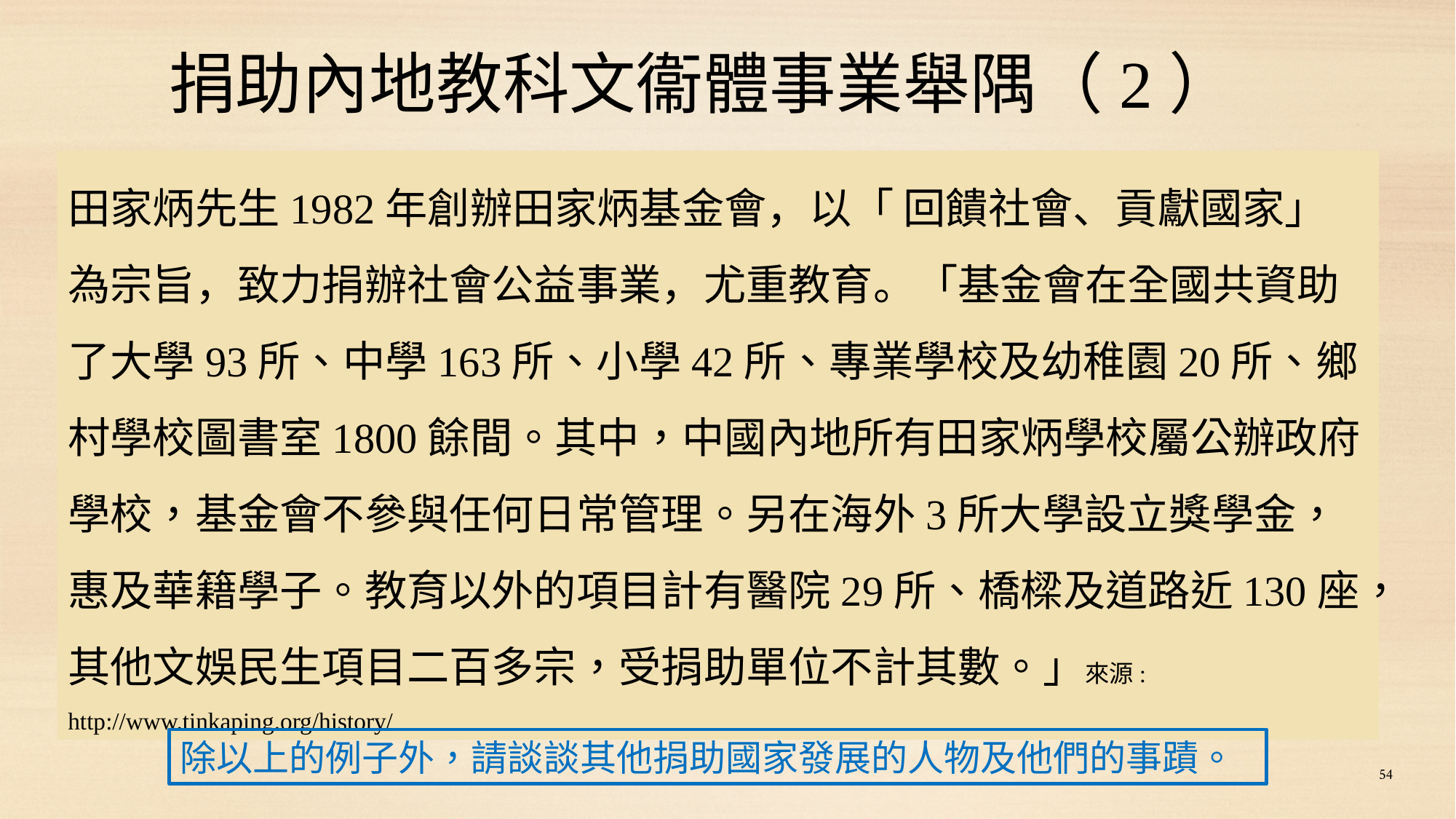

捐助內地教科文衞體事業舉隅（2）
田家炳先生1982年創辦田家炳基金會，以「 回饋社會、貢獻國家」為宗旨，致力捐辦社會公益事業，尤重教育。「基金會在全國共資助了大學93所、中學163所、小學42所、專業學校及幼稚園20所、鄉村學校圖書室1800餘間。其中，中國內地所有田家炳學校屬公辦政府學校，基金會不參與任何日常管理。另在海外3所大學設立獎學金，惠及華籍學子。教育以外的項目計有醫院29所、橋樑及道路近130座，其他文娛民生項目二百多宗，受捐助單位不計其數。」來源: http://www.tinkaping.org/history/
除以上的例子外，請談談其他捐助國家發展的人物及他們的事蹟。
54